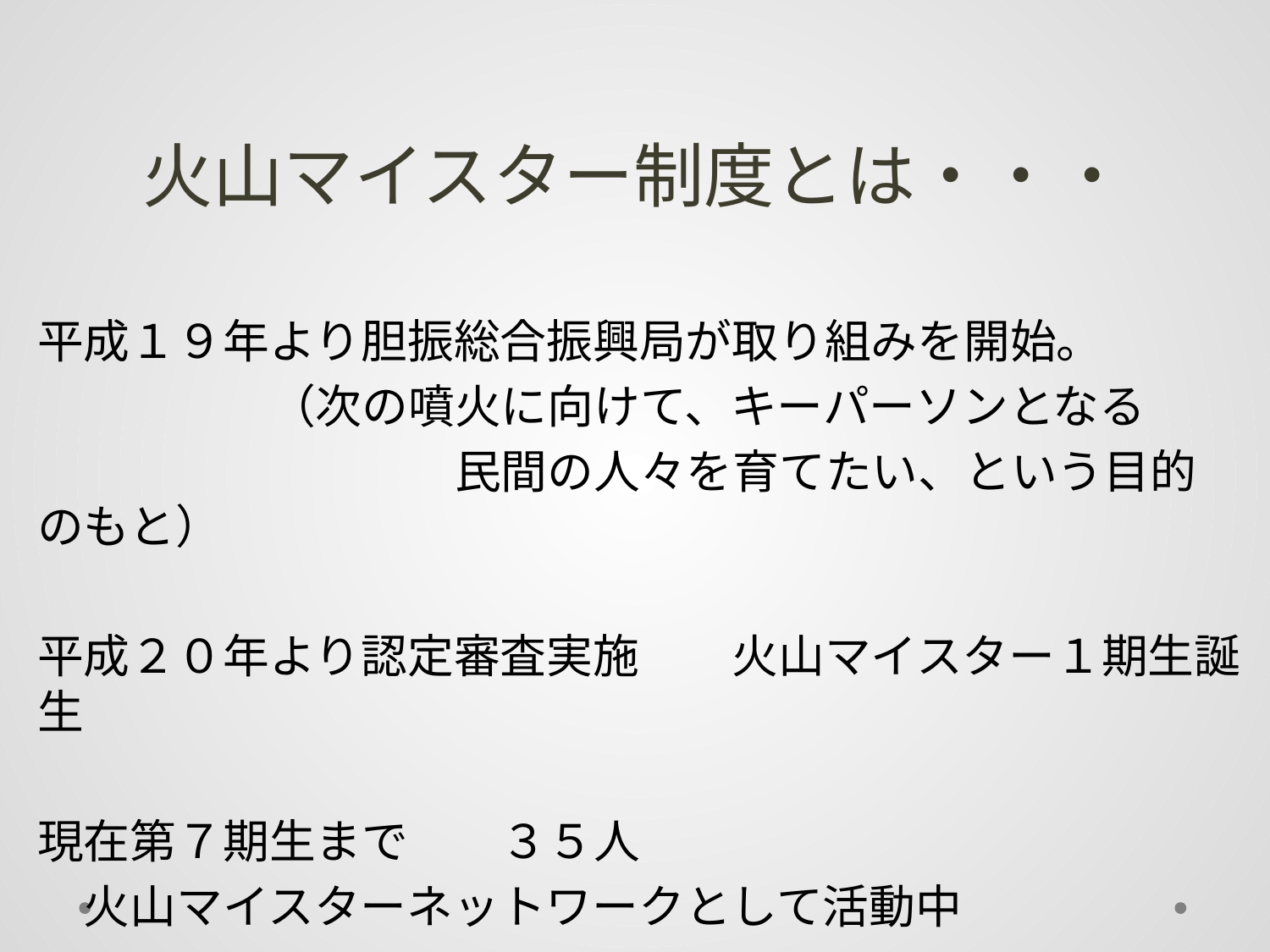

# 火山マイスター制度とは・・・
平成１９年より胆振総合振興局が取り組みを開始。
　　　　　（次の噴火に向けて、キーパーソンとなる
　　　　　　　　　民間の人々を育てたい、という目的のもと）

平成２０年より認定審査実施　　火山マイスター１期生誕生

現在第７期生まで　　３５人
　火山マイスターネットワークとして活動中